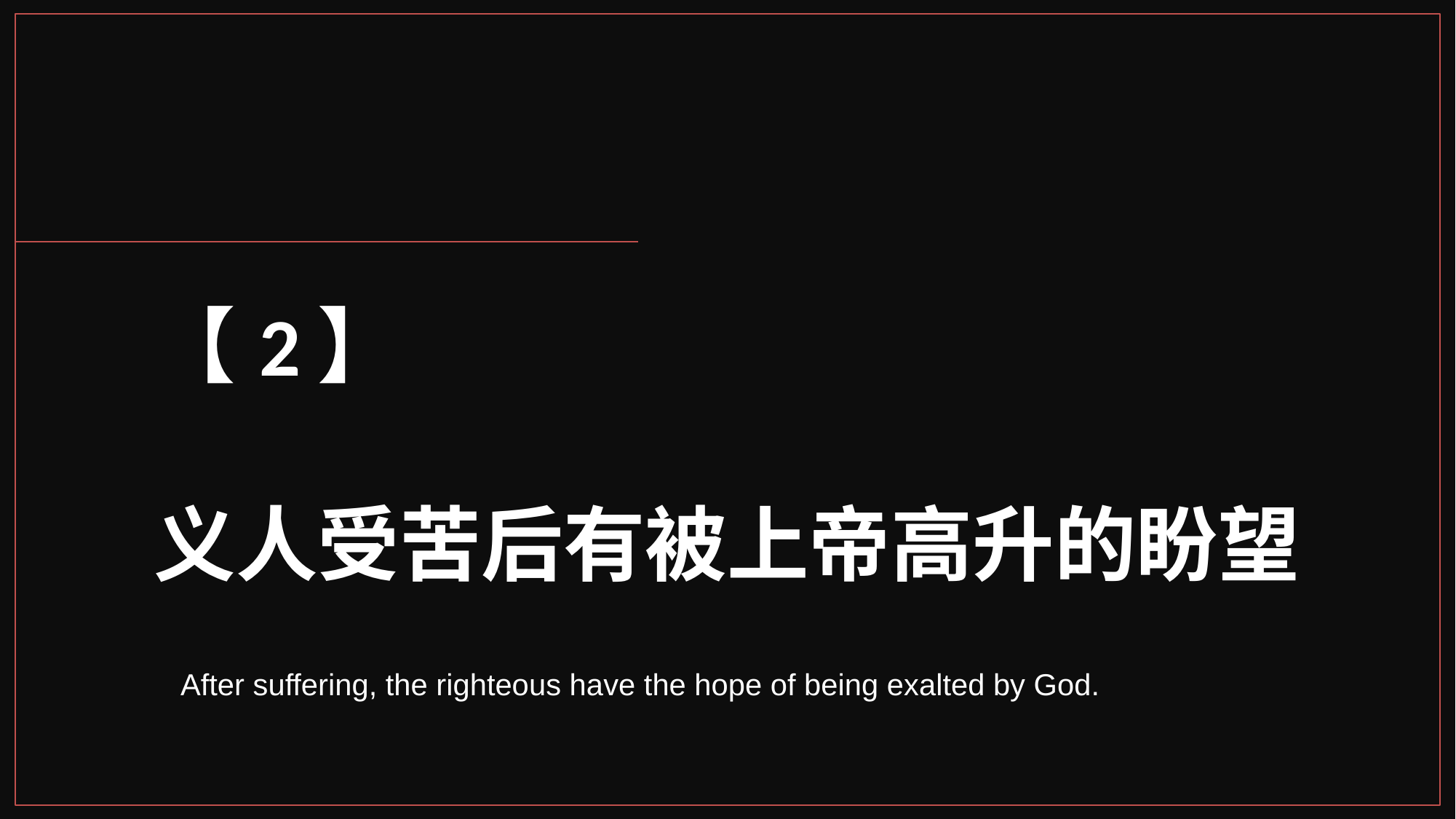

【2】

义人受苦后有被上帝高升的盼望

After suffering, the righteous have the hope of being exalted by God.